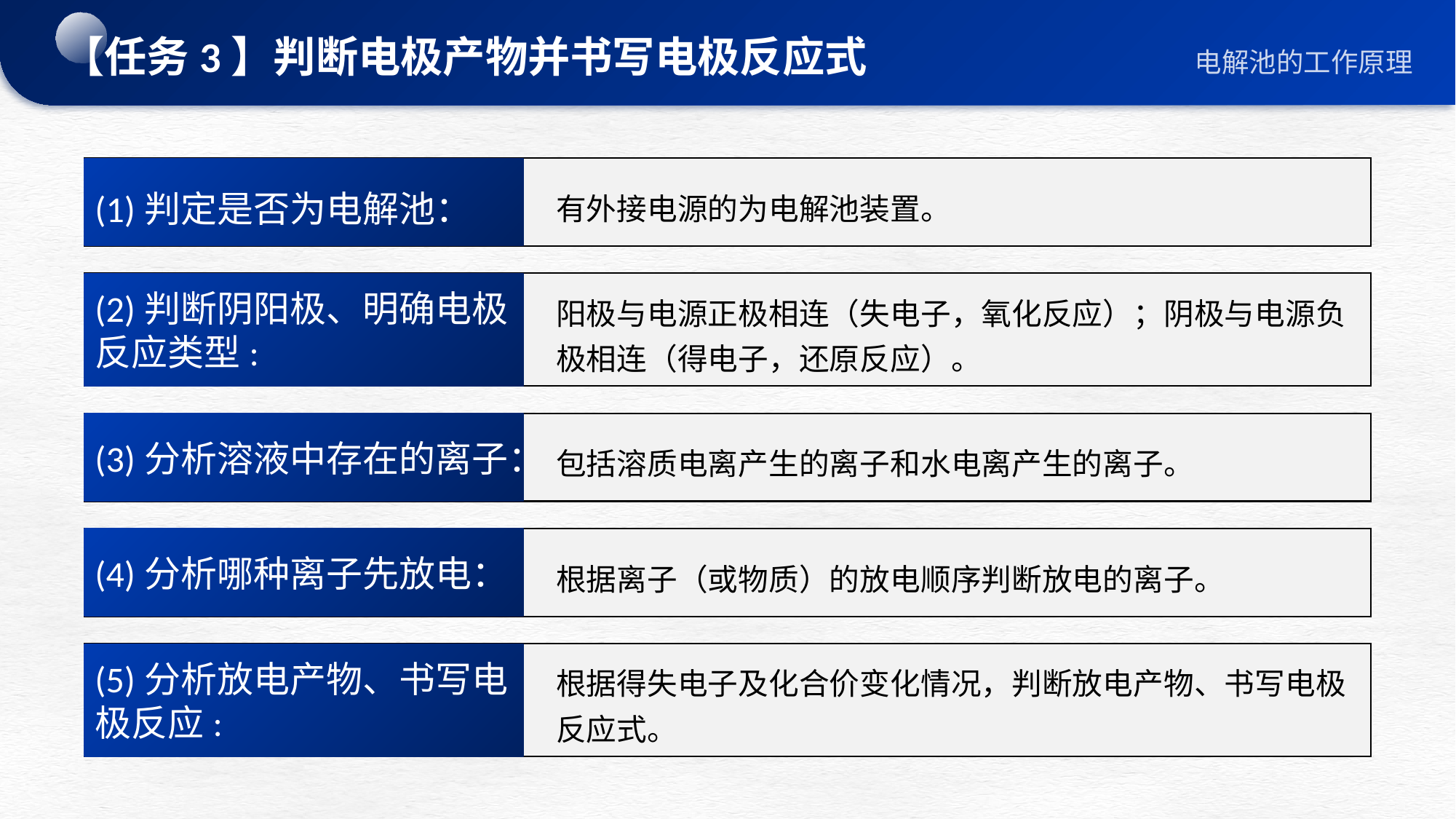

【任务3】判断电极产物并书写电极反应式

(1)判定是否为电解池：
有外接电源的为电解池装置。

(2)判断阴阳极、明确电极反应类型:
阳极与电源正极相连（失电子，氧化反应）；阴极与电源负极相连（得电子，还原反应）。

(3)分析溶液中存在的离子：
包括溶质电离产生的离子和水电离产生的离子。

(4)分析哪种离子先放电：
根据离子（或物质）的放电顺序判断放电的离子。

(5)分析放电产物、书写电极反应:
根据得失电子及化合价变化情况，判断放电产物、书写电极反应式。